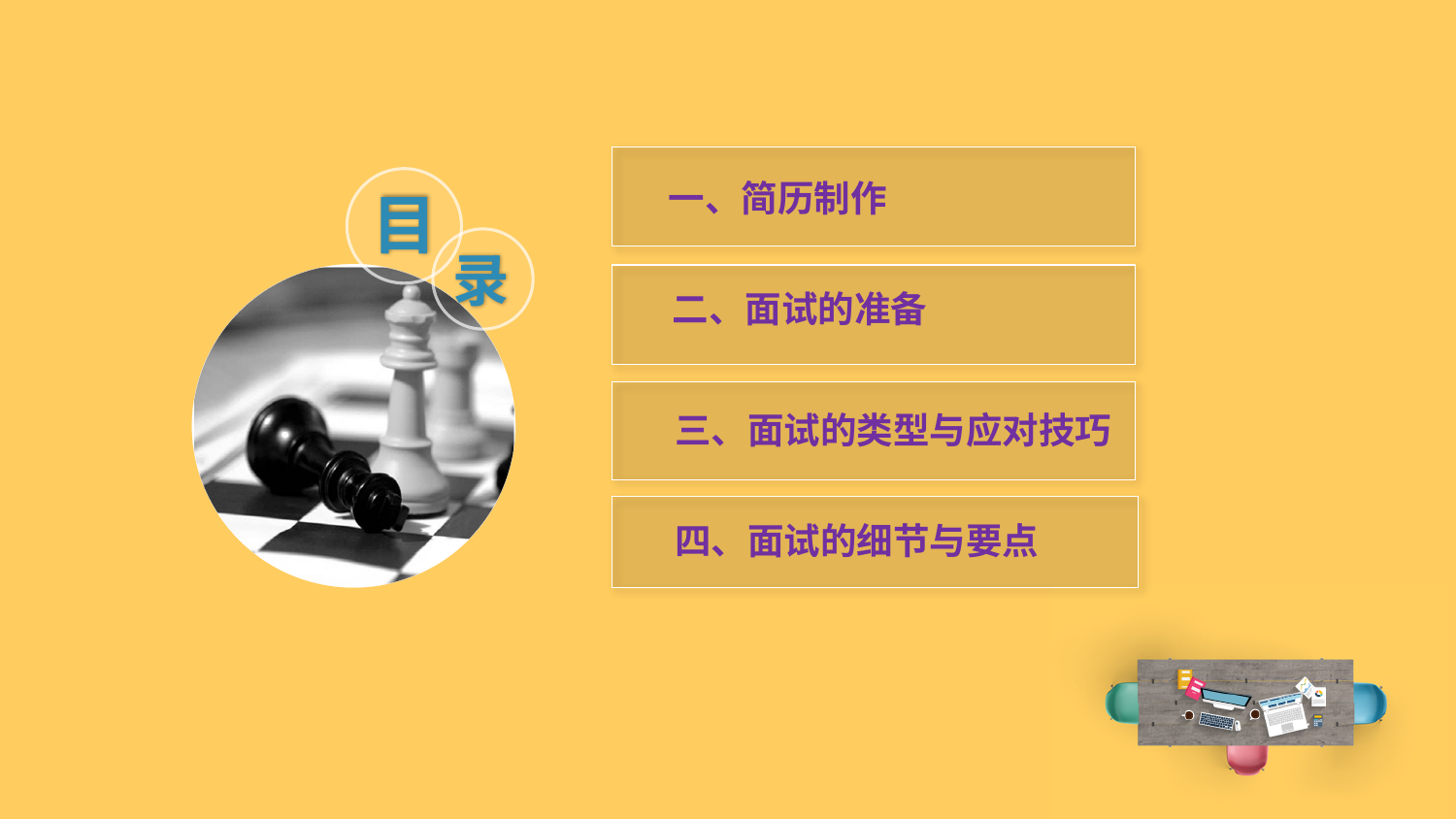

一、简历制作

目

录

 二、面试的准备

 三、面试的类型与应对技巧

 四、面试的细节与要点